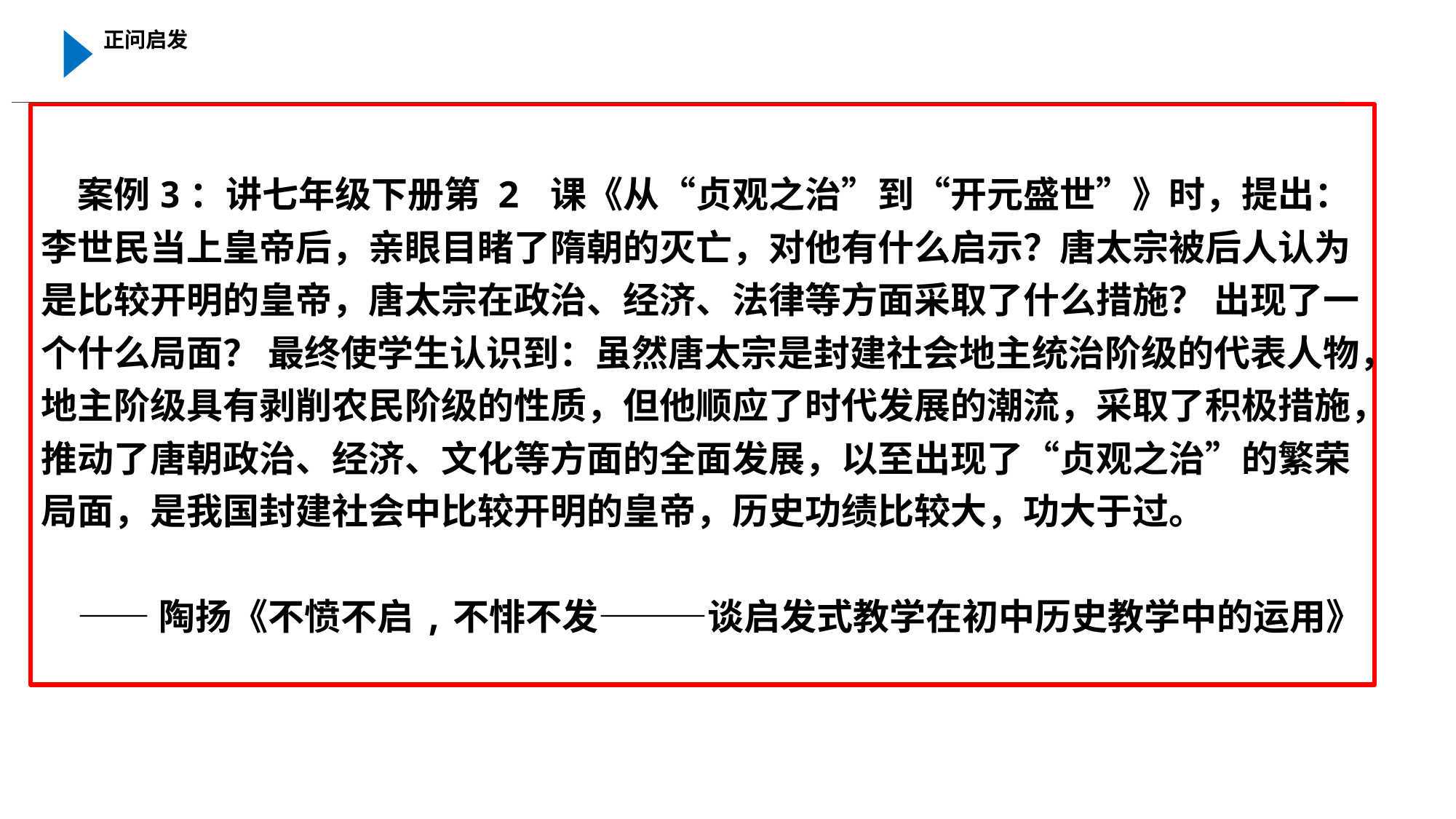

正问启发

案例3：讲七年级下册第 2 课《从“贞观之治”到“开元盛世”》时，提出：李世民当上皇帝后，亲眼目睹了隋朝的灭亡，对他有什么启示？唐太宗被后人认为是比较开明的皇帝，唐太宗在政治、经济、法律等方面采取了什么措施？ 出现了一个什么局面？ 最终使学生认识到：虽然唐太宗是封建社会地主统治阶级的代表人物，地主阶级具有剥削农民阶级的性质，但他顺应了时代发展的潮流，采取了积极措施，推动了唐朝政治、经济、文化等方面的全面发展，以至出现了“贞观之治”的繁荣局面，是我国封建社会中比较开明的皇帝，历史功绩比较大，功大于过。

——陶扬《不愤不启,不悱不发———谈启发式教学在初中历史教学中的运用》